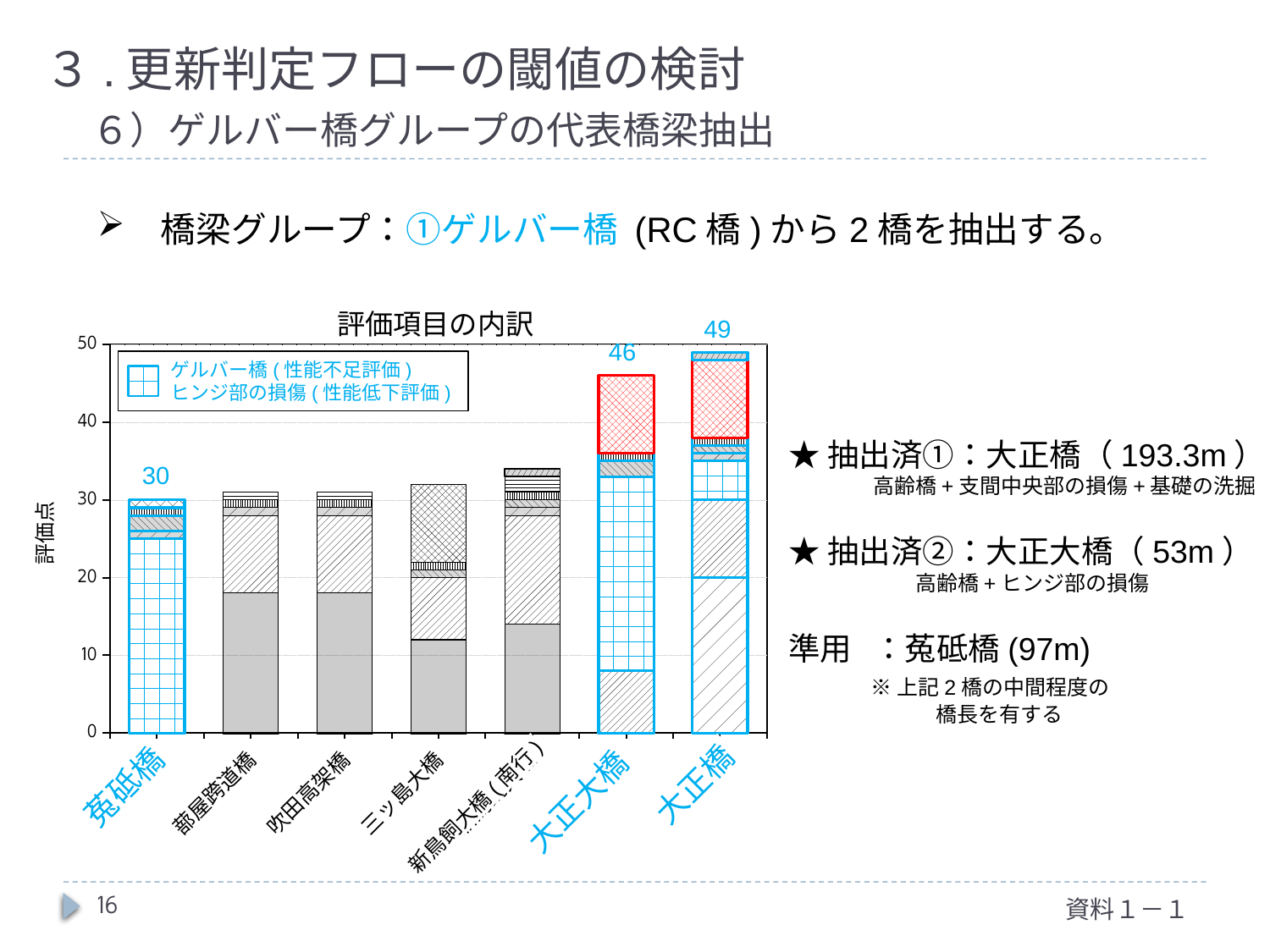

３.更新判定フローの閾値の検討
　６）ゲルバー橋グループの代表橋梁抽出
橋梁グループ：①ゲルバー橋 (RC橋)から2橋を抽出する。
評価項目の内訳
49

### Chart

| Category | 支間中央の損傷、基礎の洗掘 | 鋼部材の疲労 | コンクリート部材の疲労 | ゲルバー橋 | 耐震補強の必要性 | 耐荷力、主桁の健全度 | アルカリシリカ反応性骨材、建設年次 | 塩害(内在塩) | 高齢橋 | 標準径間長不足、河川阻害 | 拡幅事業、交通ボトルネック橋梁 |
|---|---|---|---|---|---|---|---|---|---|---|---|
| 菟砥橋 | 0.0 | 0.0 | 0.0 | 25.0 | 1.0 | 2.0 | 1.0 | 0.0 | 0.0 | 0.0 | 1.0 |
| 蔀屋跨道橋 | 0.0 | 18.0 | 10.0 | 0.0 | 1.0 | 0.0 | 1.0 | 1.0 | 0.0 | 0.0 | 0.0 |
| 吹田高架橋 | 0.0 | 18.0 | 10.0 | 0.0 | 1.0 | 0.0 | 1.0 | 1.0 | 0.0 | 0.0 | 0.0 |
| 三ッ島大橋 | 0.0 | 12.0 | 8.0 | 0.0 | 0.0 | 1.0 | 1.0 | 0.0 | 10.0 | 0.0 | 0.0 |
| 新鳥飼大橋（南行） | 0.0 | 14.0 | 14.0 | 0.0 | 1.0 | 1.0 | 1.0 | 2.0 | 0.0 | 1.0 | 0.0 |
| 大正大橋 | 0.0 | 0.0 | 8.0 | 25.0 | 0.0 | 2.0 | 1.0 | 0.0 | 10.0 | 0.0 | 0.0 |
| 大正橋 | 20.0 | 0.0 | 10.0 | 5.0 | 1.0 | 1.0 | 1.0 | 0.0 | 10.0 | 1.0 | 0.0 |
46
30
評価点
大正橋
菟砥橋
大正大橋
新鳥飼大橋(南行)

ゲルバー橋(性能不足評価)
ヒンジ部の損傷(性能低下評価)

★抽出済①：大正橋（193.3m）
　　　　高齢橋+支間中央部の損傷+基礎の洗掘

★抽出済②：大正大橋（53m）
　　　　　　高齢橋+ヒンジ部の損傷

準用   ：菟砥橋(97m)
             ※上記2橋の中間程度の
　　　　　　　橋長を有する
16
資料１－１